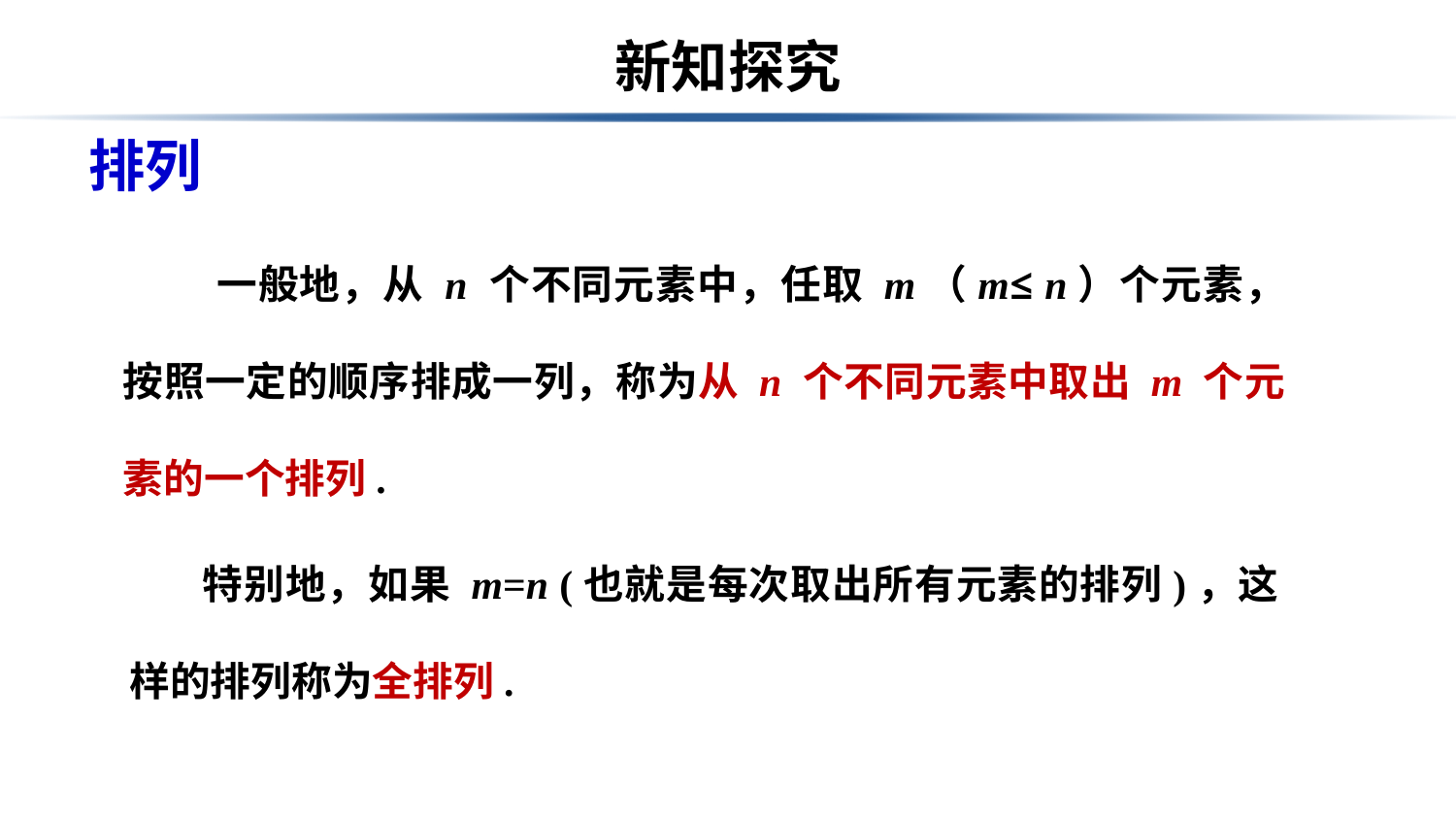

# 新知探究
排列
        一般地，从 n 个不同元素中，任取 m（m≤ n）个元素，按照一定的顺序排成一列，称为从 n 个不同元素中取出 m 个元素的一个排列.
  特别地，如果 m=n (也就是每次取出所有元素的排列)，这样的排列称为全排列.